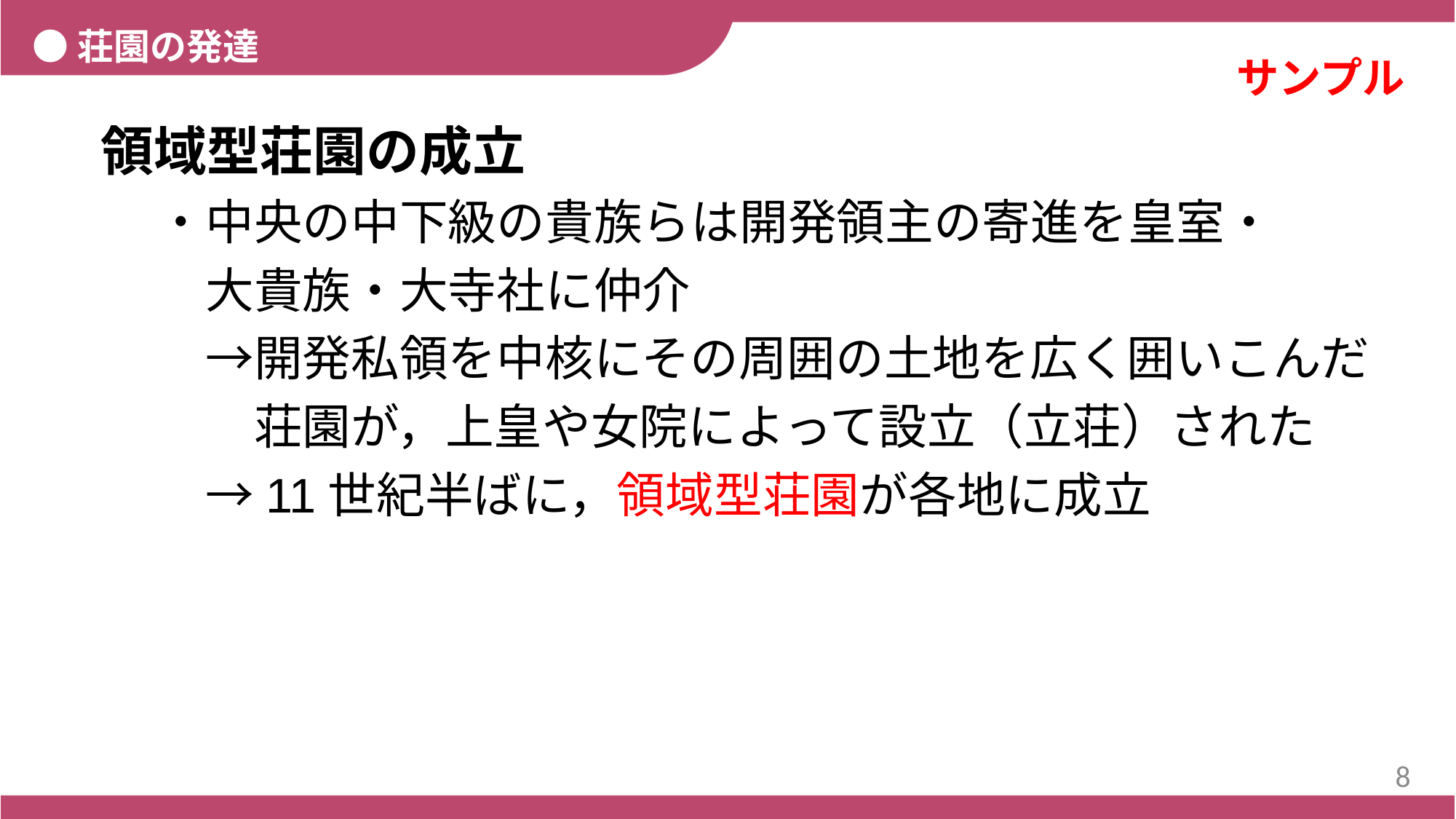

●荘園の発達
サンプル
領域型荘園の成立
・中央の中下級の貴族らは開発領主の寄進を皇室・
　大貴族・大寺社に仲介
　→開発私領を中核にその周囲の土地を広く囲いこんだ
　　荘園が，上皇や女院によって設立（立荘）された
　→11世紀半ばに，領域型荘園が各地に成立